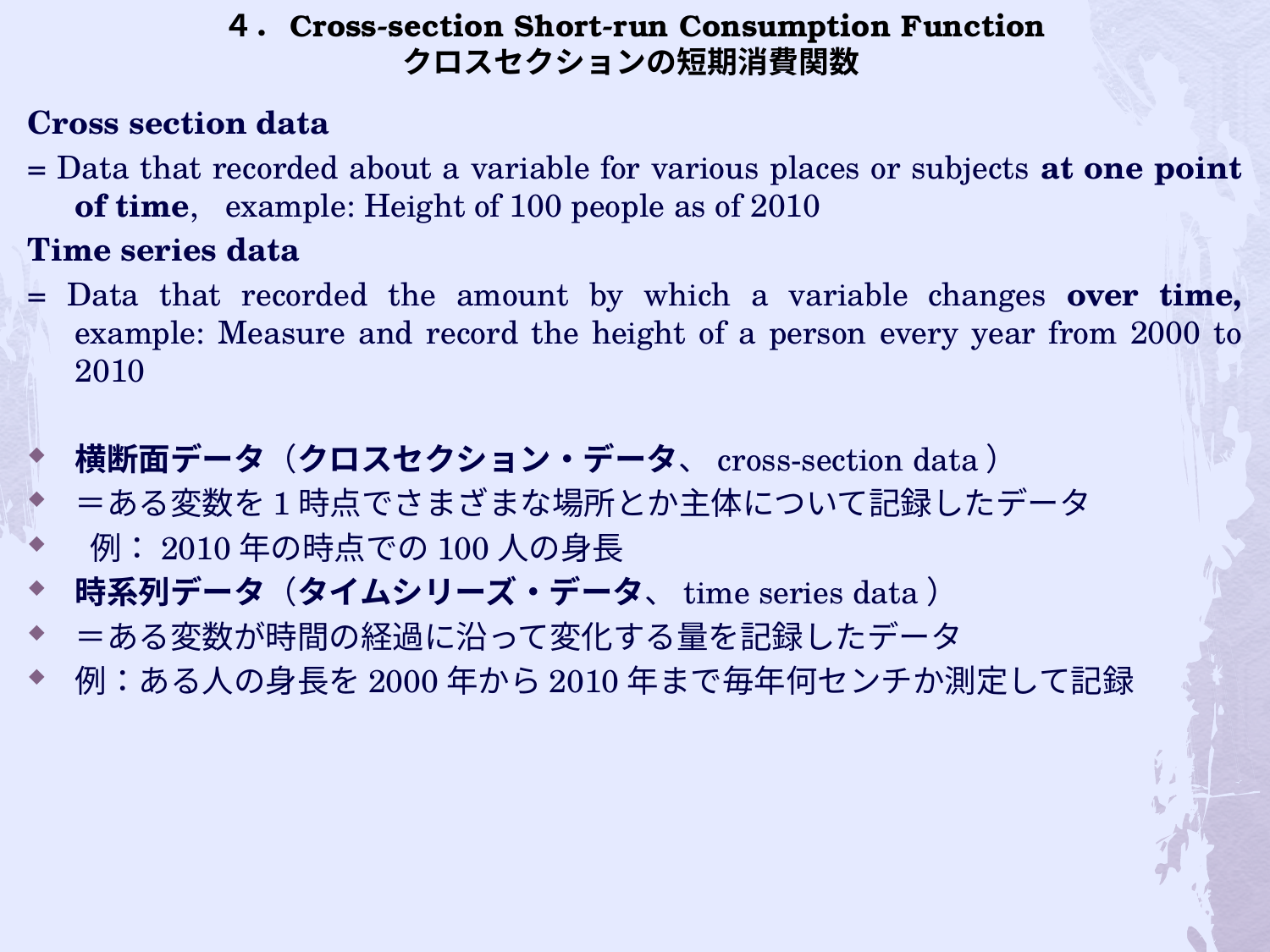

# ４．Cross-section Short-run Consumption Function クロスセクションの短期消費関数
Cross section data
= Data that recorded about a variable for various places or subjects at one point of time,   example: Height of 100 people as of 2010
Time series data
= Data that recorded the amount by which a variable changes over time,
example: Measure and record the height of a person every year from 2000 to 2010

横断面データ（クロスセクション・データ、cross-section data）
＝ある変数を1時点でさまざまな場所とか主体について記録したデータ
 例：2010年の時点での100人の身長
時系列データ（タイムシリーズ・データ、time series data）
＝ある変数が時間の経過に沿って変化する量を記録したデータ
例：ある人の身長を2000年から2010年まで毎年何センチか測定して記録